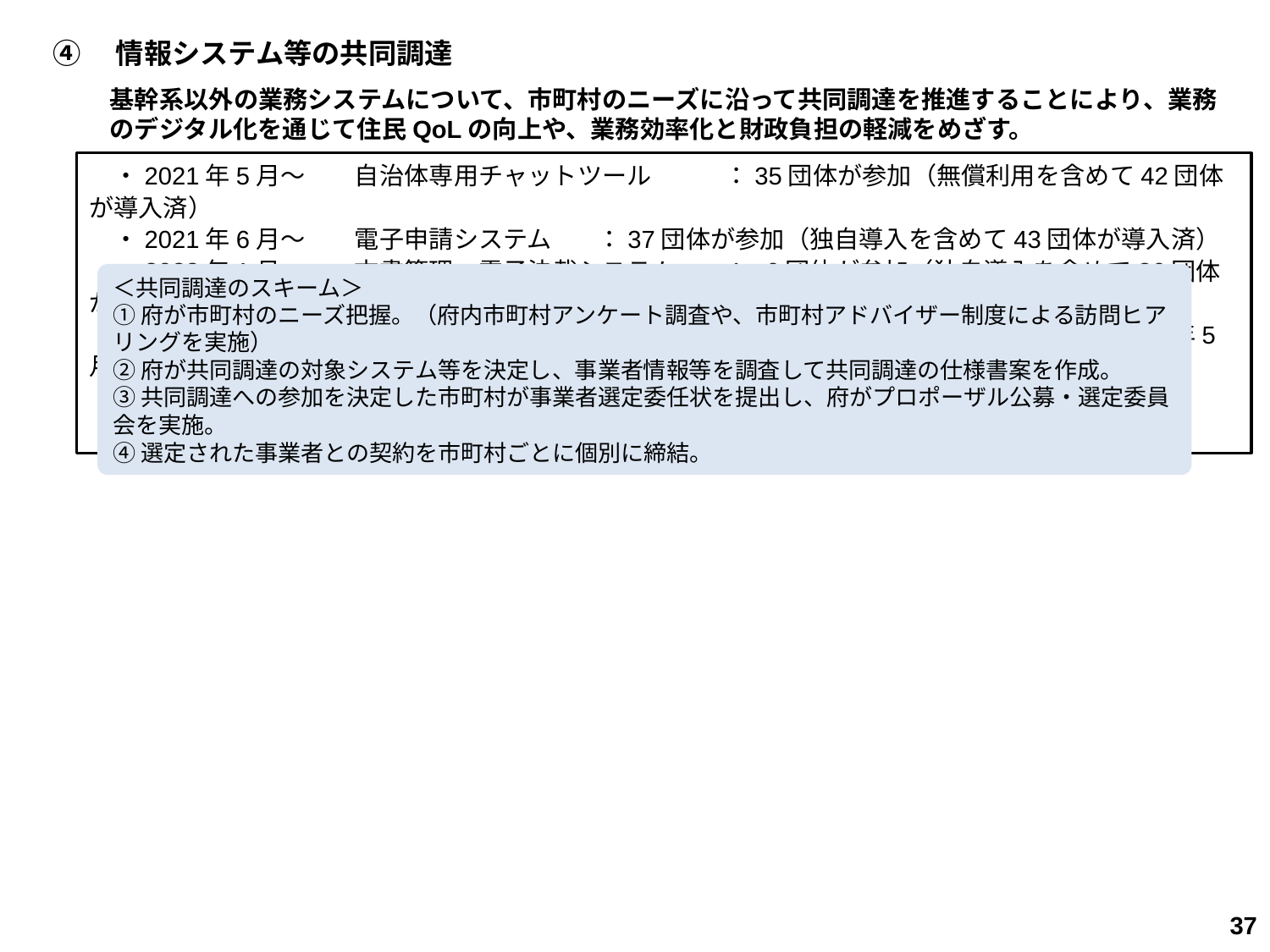

④　情報システム等の共同調達
基幹系以外の業務システムについて、市町村のニーズに沿って共同調達を推進することにより、業務のデジタル化を通じて住民QoLの向上や、業務効率化と財政負担の軽減をめざす。
　・2021年5月～　　自治体専用チャットツール	：35団体が参加（無償利用を含めて42団体が導入済）
　・2021年6月～　　電子申請システム	：37団体が参加（独自導入を含めて43団体が導入済）
　・2023年1月～　　文書管理・電子決裁システム	：  6団体が参加（独自導入を含めて36団体が導入済）
　　　　　　　　　　　　　　　　　　　　　　　　　　　　　　　　　　※参加団体数は2023年5月時点。

＜共同調達のスキーム＞
①府が市町村のニーズ把握。（府内市町村アンケート調査や、市町村アドバイザー制度による訪問ヒアリングを実施）
②府が共同調達の対象システム等を決定し、事業者情報等を調査して共同調達の仕様書案を作成。
③共同調達への参加を決定した市町村が事業者選定委任状を提出し、府がプロポーザル公募・選定委員会を実施。
④選定された事業者との契約を市町村ごとに個別に締結。
37